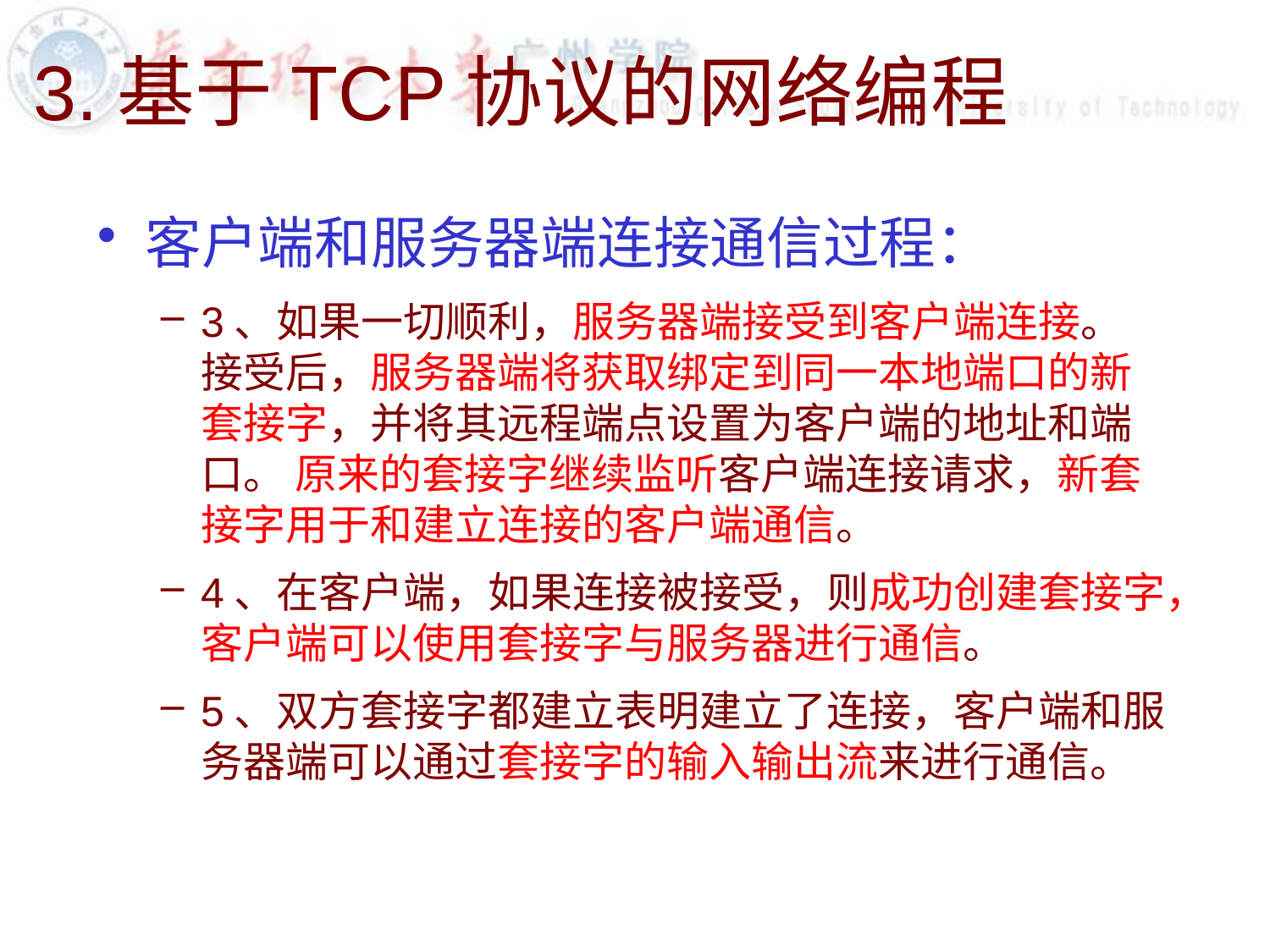

# 3.基于TCP协议的网络编程
客户端和服务器端连接通信过程：
3、如果一切顺利，服务器端接受到客户端连接。 接受后，服务器端将获取绑定到同一本地端口的新套接字，并将其远程端点设置为客户端的地址和端口。 原来的套接字继续监听客户端连接请求，新套接字用于和建立连接的客户端通信。
4、在客户端，如果连接被接受，则成功创建套接字，客户端可以使用套接字与服务器进行通信。
5、双方套接字都建立表明建立了连接，客户端和服务器端可以通过套接字的输入输出流来进行通信。